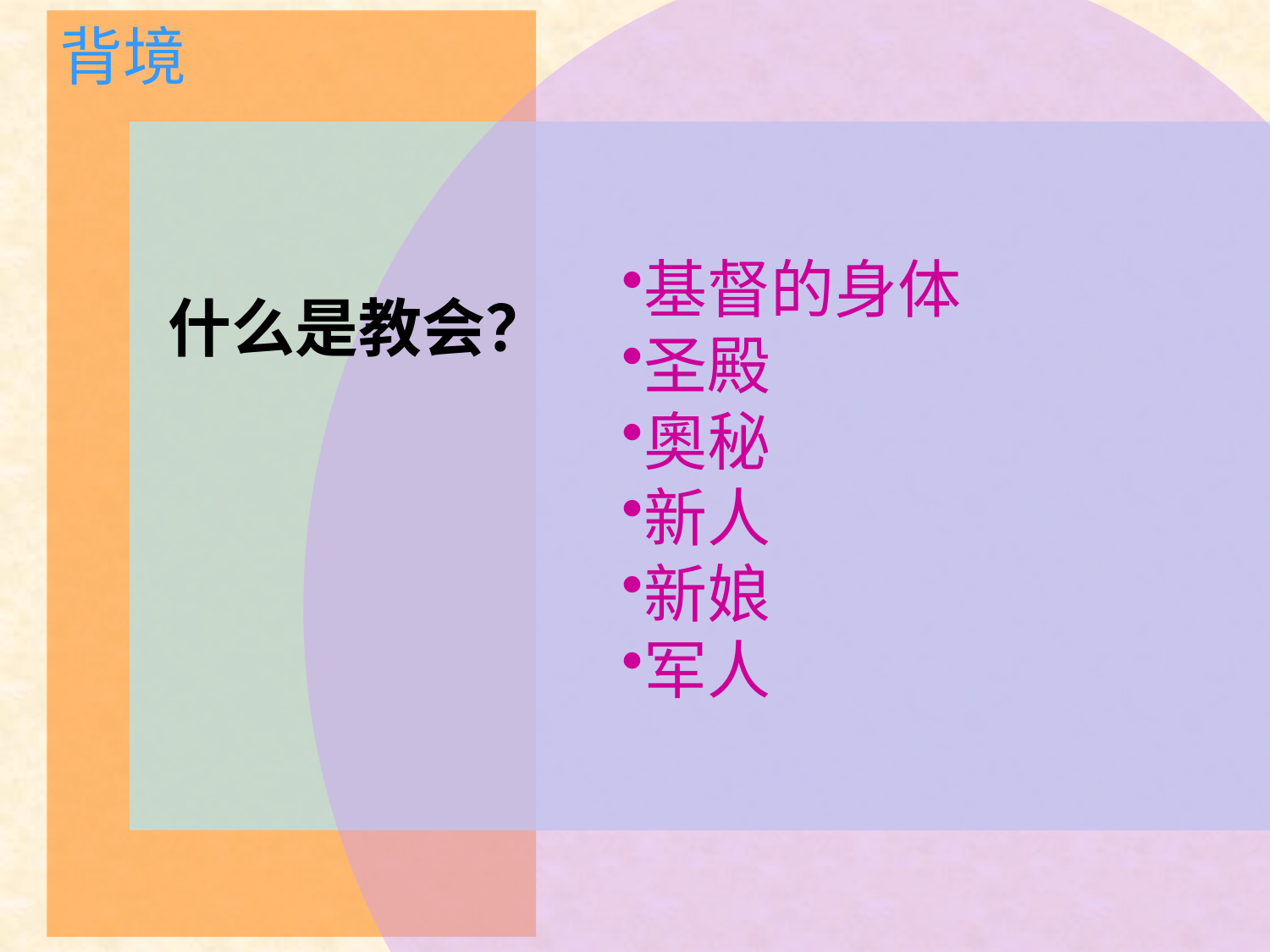

背境

# 什么是教会？
基督的身体
圣殿
奧秘
新人
新娘
军人